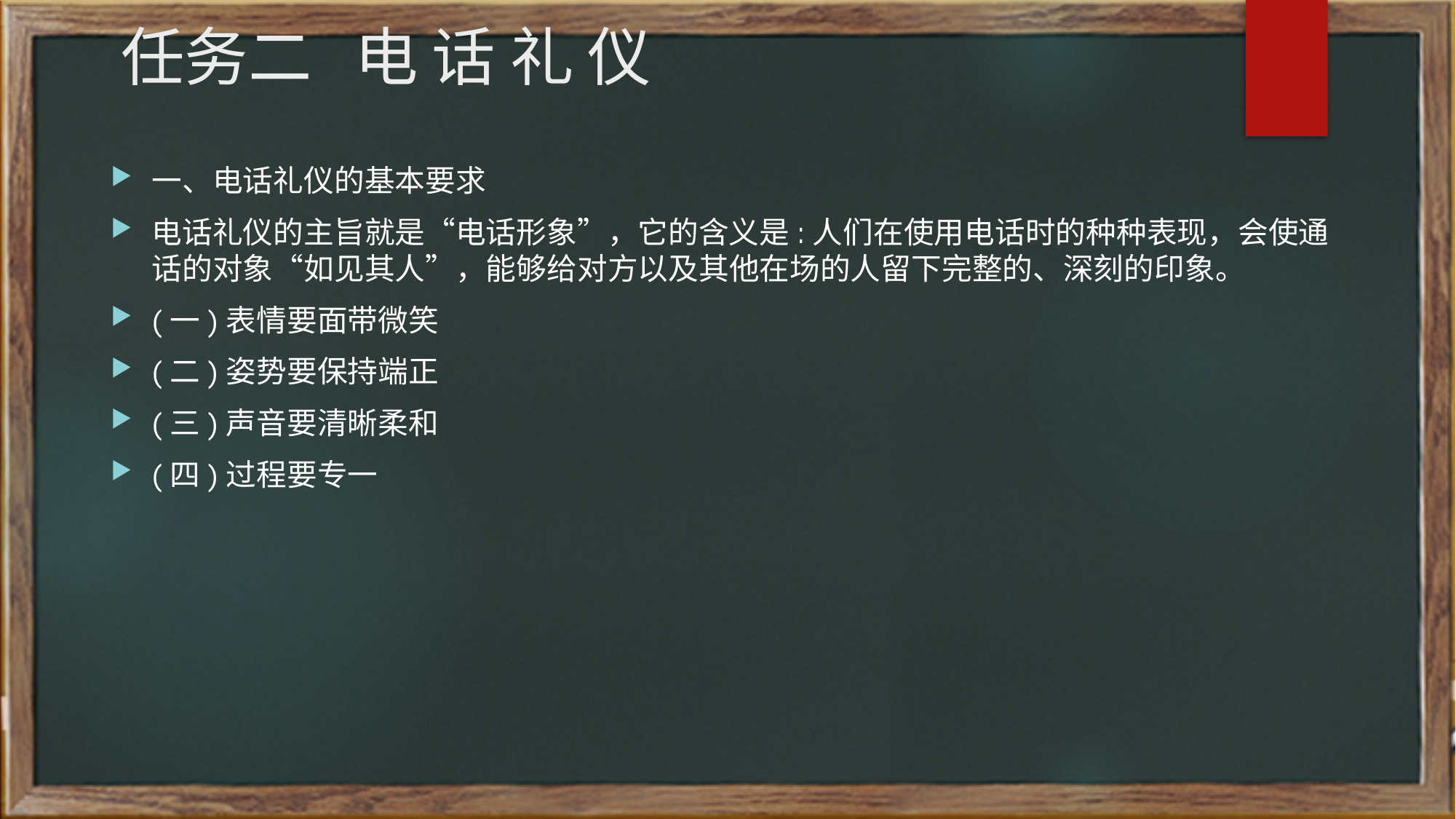

# 任务二   电 话 礼 仪
一、电话礼仪的基本要求
电话礼仪的主旨就是“电话形象”，它的含义是:人们在使用电话时的种种表现，会使通话的对象“如见其人”，能够给对方以及其他在场的人留下完整的、深刻的印象。
(一)表情要面带微笑
(二)姿势要保持端正
(三)声音要清晰柔和
(四)过程要专一